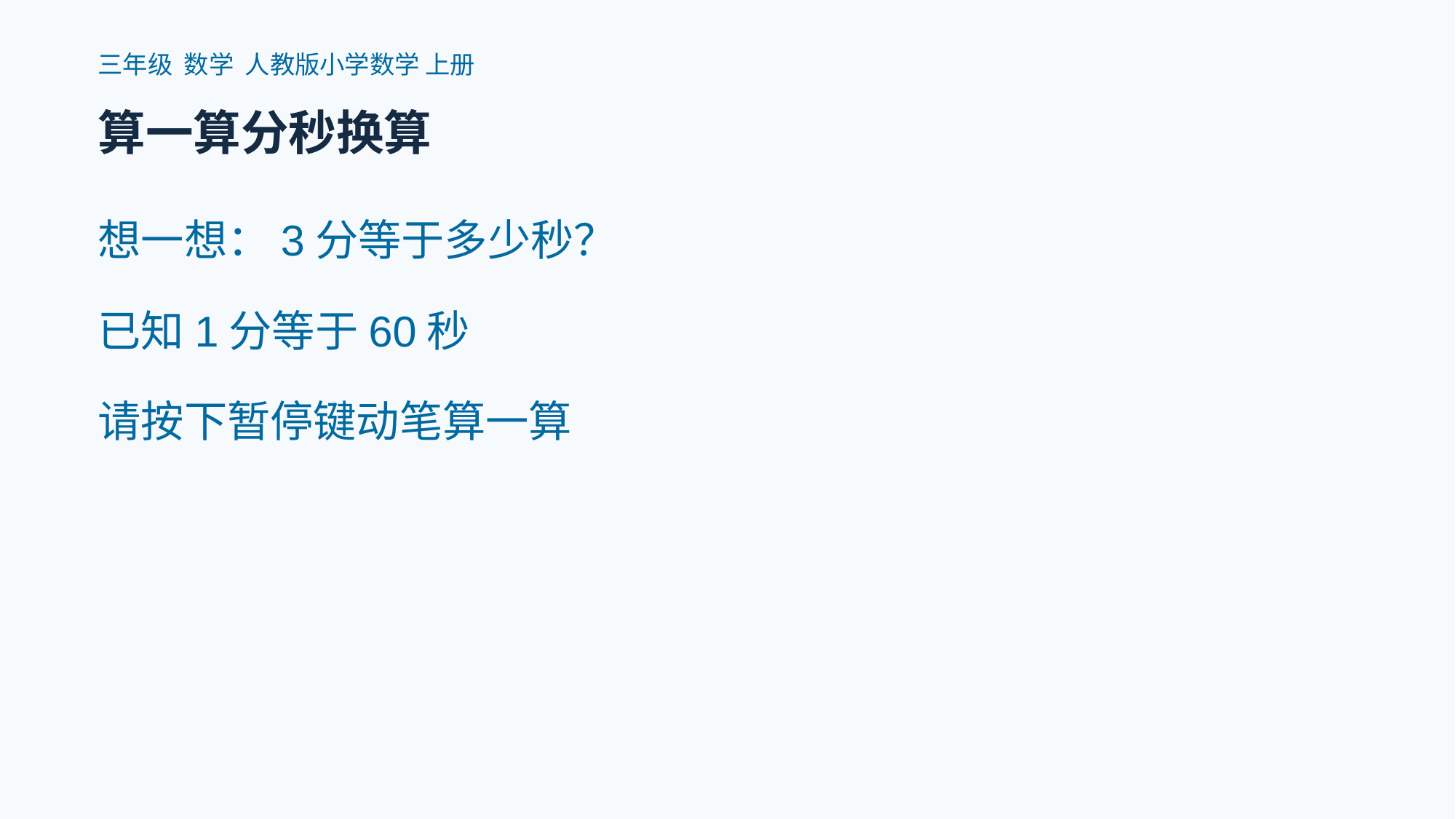

三年级  数学  人教版小学数学 上册
算一算分秒换算
想一想：3分等于多少秒？
已知1分等于60秒
请按下暂停键动笔算一算